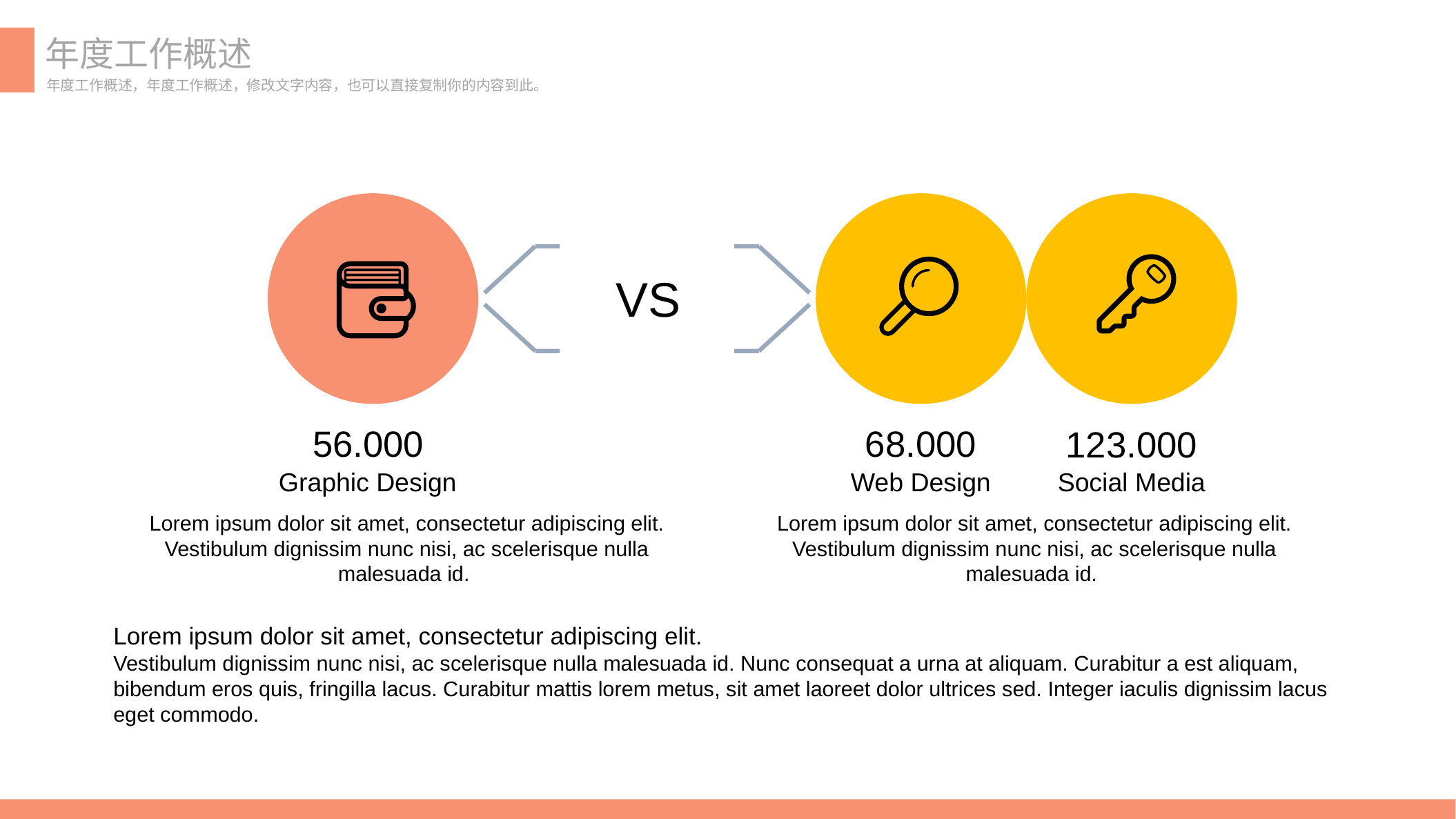

年度工作概述
年度工作概述，年度工作概述，修改文字内容，也可以直接复制你的内容到此。

VS

56.000
Graphic Design
68.000
Web Design
123.000
Social Media
Lorem ipsum dolor sit amet, consectetur adipiscing elit. Vestibulum dignissim nunc nisi, ac scelerisque nulla malesuada id.
Lorem ipsum dolor sit amet, consectetur adipiscing elit. Vestibulum dignissim nunc nisi, ac scelerisque nulla malesuada id.
Lorem ipsum dolor sit amet, consectetur adipiscing elit.
Vestibulum dignissim nunc nisi, ac scelerisque nulla malesuada id. Nunc consequat a urna at aliquam. Curabitur a est aliquam, bibendum eros quis, fringilla lacus. Curabitur mattis lorem metus, sit amet laoreet dolor ultrices sed. Integer iaculis dignissim lacus eget commodo.